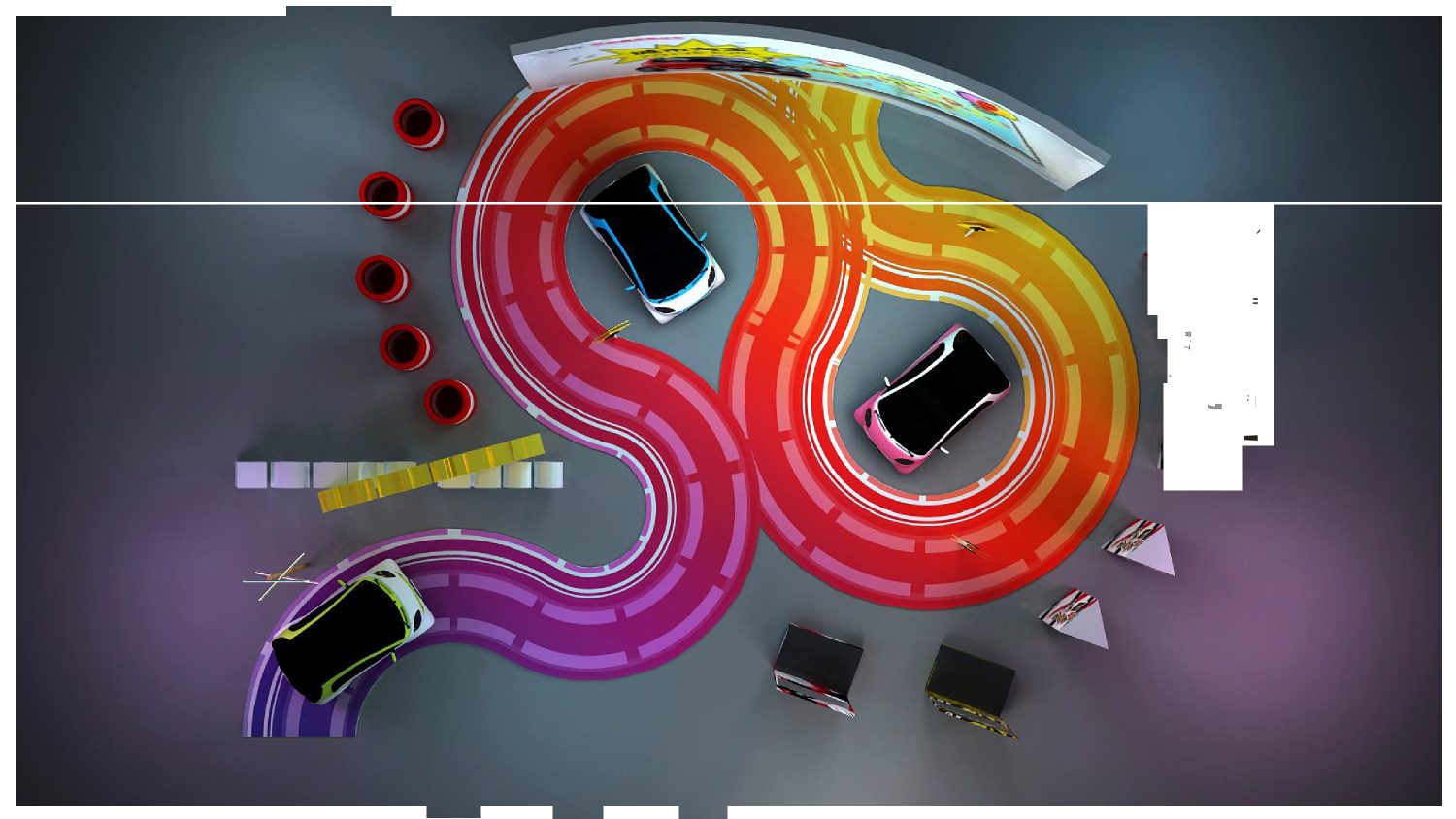

`
"
曾｀了
俨
＿＿
• •
, '